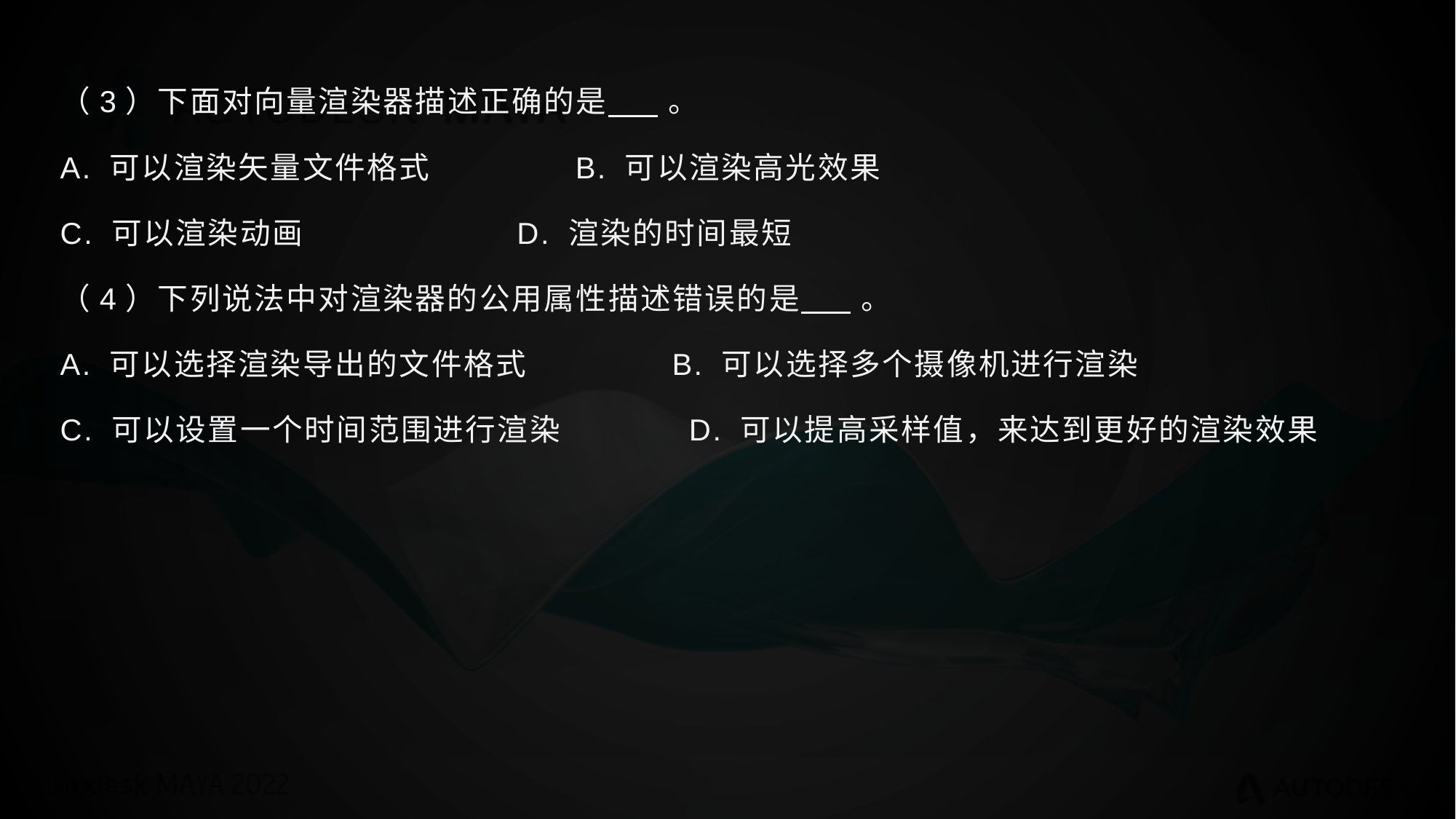

（3）下面对向量渲染器描述正确的是       。
A. 可以渲染矢量文件格式                B. 可以渲染高光效果
C. 可以渲染动画                        D. 渲染的时间最短
（4）下列说法中对渲染器的公用属性描述错误的是       。
A. 可以选择渲染导出的文件格式                B. 可以选择多个摄像机进行渲染
C. 可以设置一个时间范围进行渲染              D. 可以提高采样值，来达到更好的渲染效果